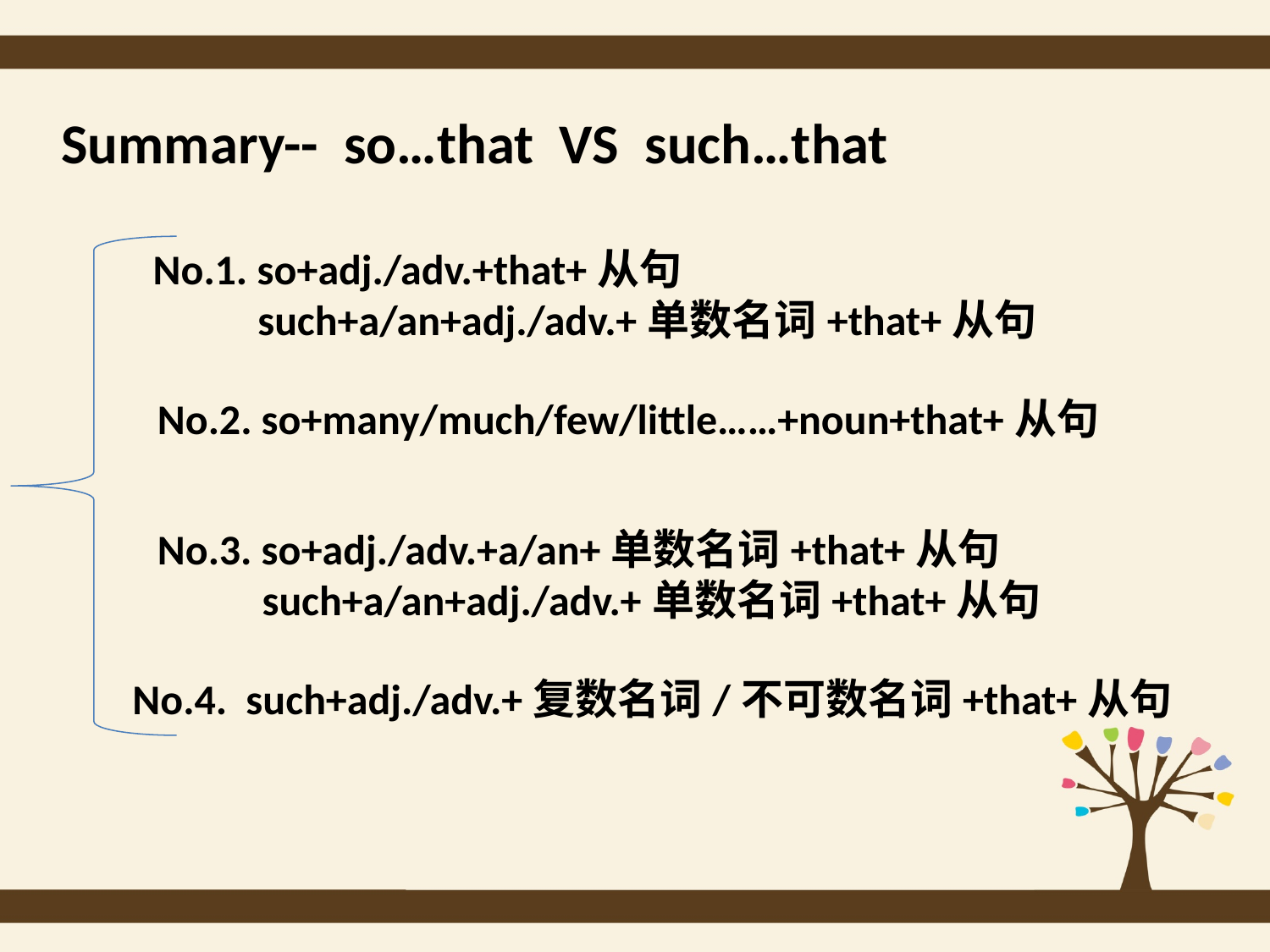

Summary--  so…that  VS  such…that
No.1. so+adj./adv.+that+从句
           such+a/an+adj./adv.+单数名词+that+从句

No.2. so+many/much/few/little……+noun+that+从句
No.3. so+adj./adv.+a/an+单数名词+that+从句
           such+a/an+adj./adv.+单数名词+that+从句

No.4.  such+adj./adv.+复数名词/不可数名词+that+从句